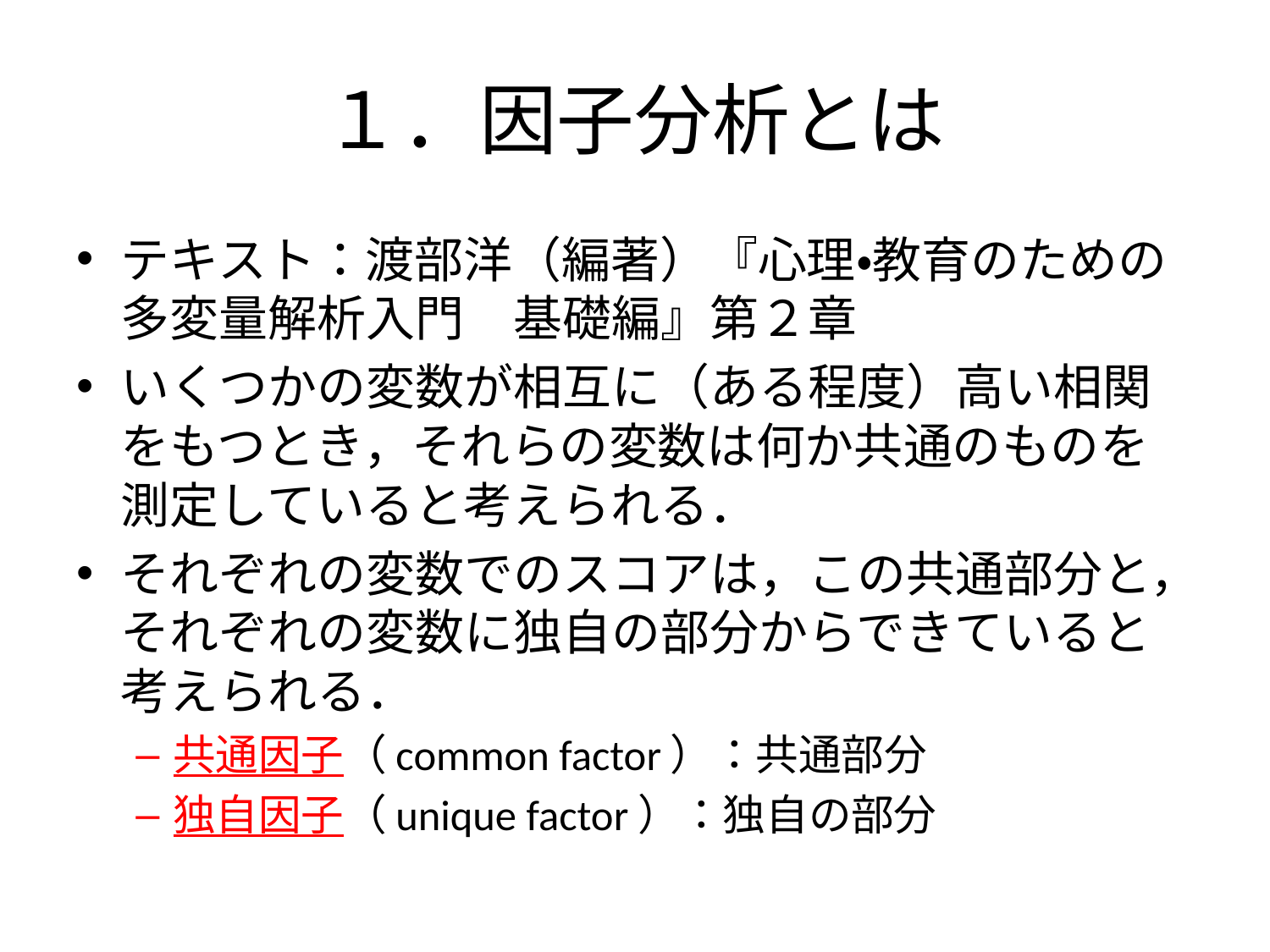

# １．因子分析とは
テキスト：渡部洋（編著）『心理・教育のための多変量解析入門　基礎編』第２章
いくつかの変数が相互に（ある程度）高い相関をもつとき，それらの変数は何か共通のものを測定していると考えられる．
それぞれの変数でのスコアは，この共通部分と，それぞれの変数に独自の部分からできていると考えられる．
共通因子（common factor）：共通部分
独自因子（unique factor）：独自の部分